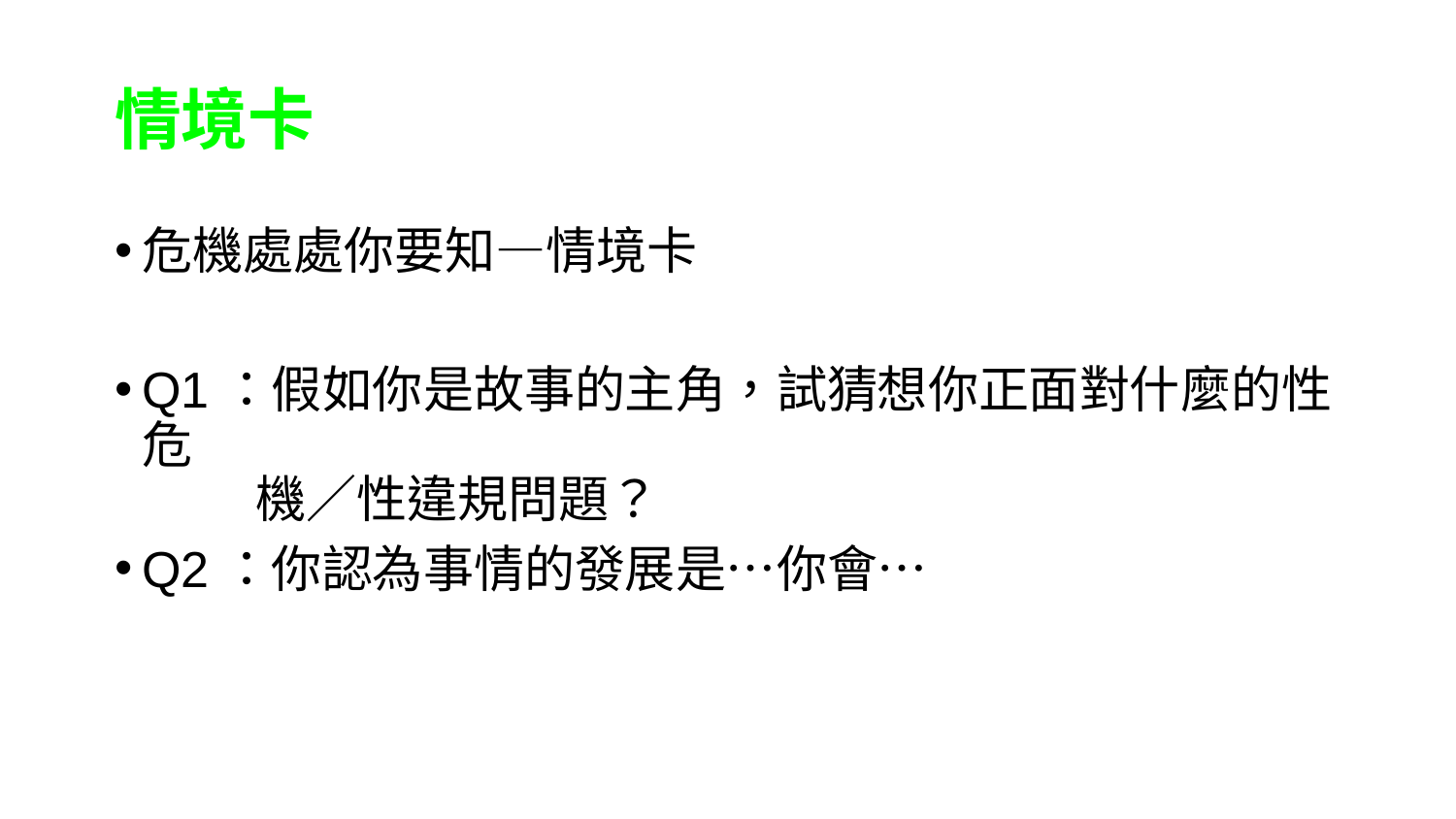

# 情境卡
危機處處你要知—情境卡

Q1：假如你是故事的主角，試猜想你正面對什麼的性危
          機／性違規問題？
Q2：你認為事情的發展是…你會…